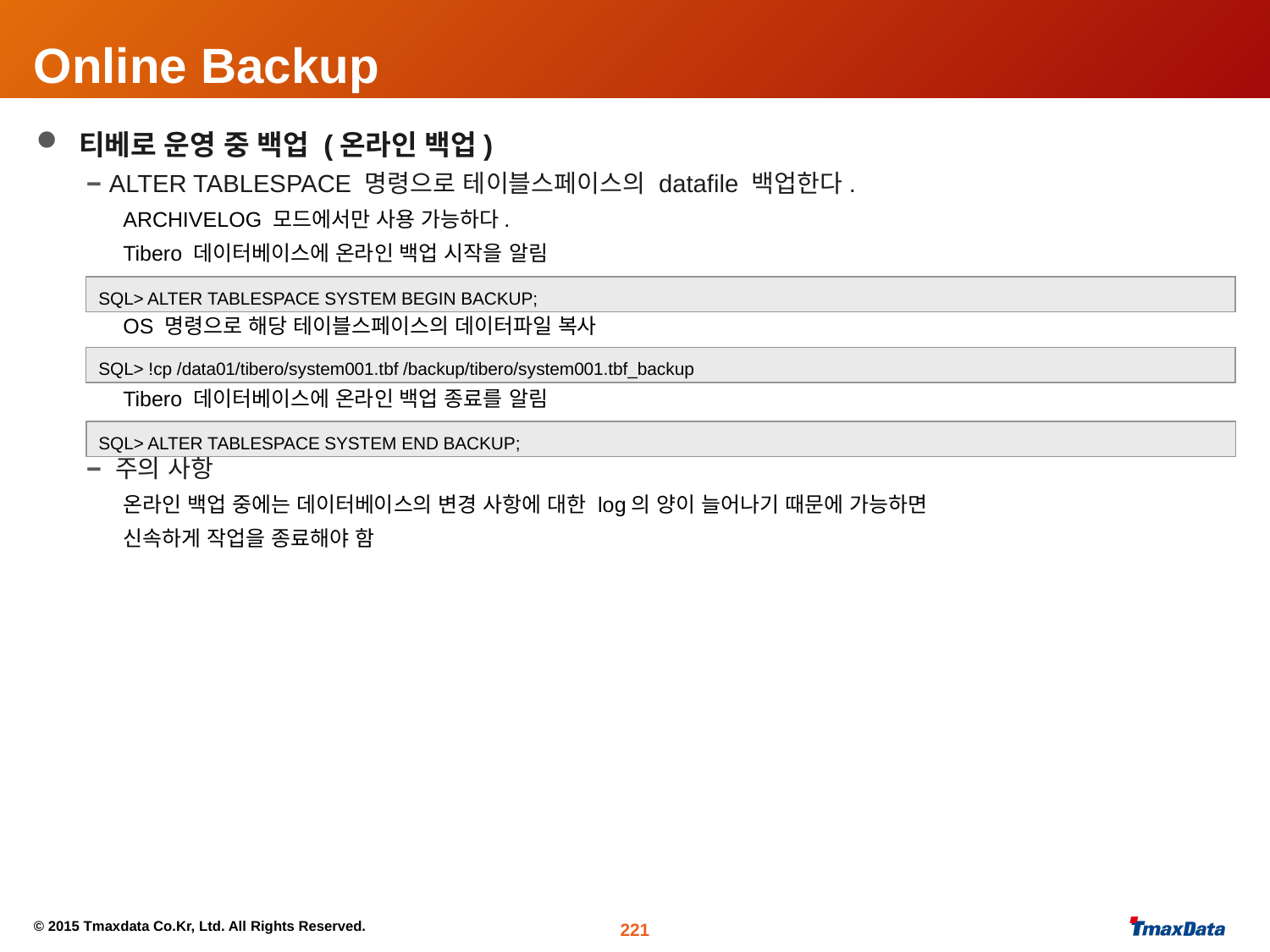

# Online Backup
 티베로 운영 중 백업 (온라인 백업)
 ALTER TABLESPACE 명령으로 테이블스페이스의 datafile 백업한다.
ARCHIVELOG 모드에서만 사용 가능하다.
Tibero 데이터베이스에 온라인 백업 시작을 알림

OS 명령으로 해당 테이블스페이스의 데이터파일 복사

Tibero 데이터베이스에 온라인 백업 종료를 알림

 주의 사항
온라인 백업 중에는 데이터베이스의 변경 사항에 대한 log의 양이 늘어나기 때문에 가능하면
신속하게 작업을 종료해야 함
SQL> ALTER TABLESPACE SYSTEM BEGIN BACKUP;
SQL> !cp /data01/tibero/system001.tbf /backup/tibero/system001.tbf_backup
SQL> ALTER TABLESPACE SYSTEM END BACKUP;